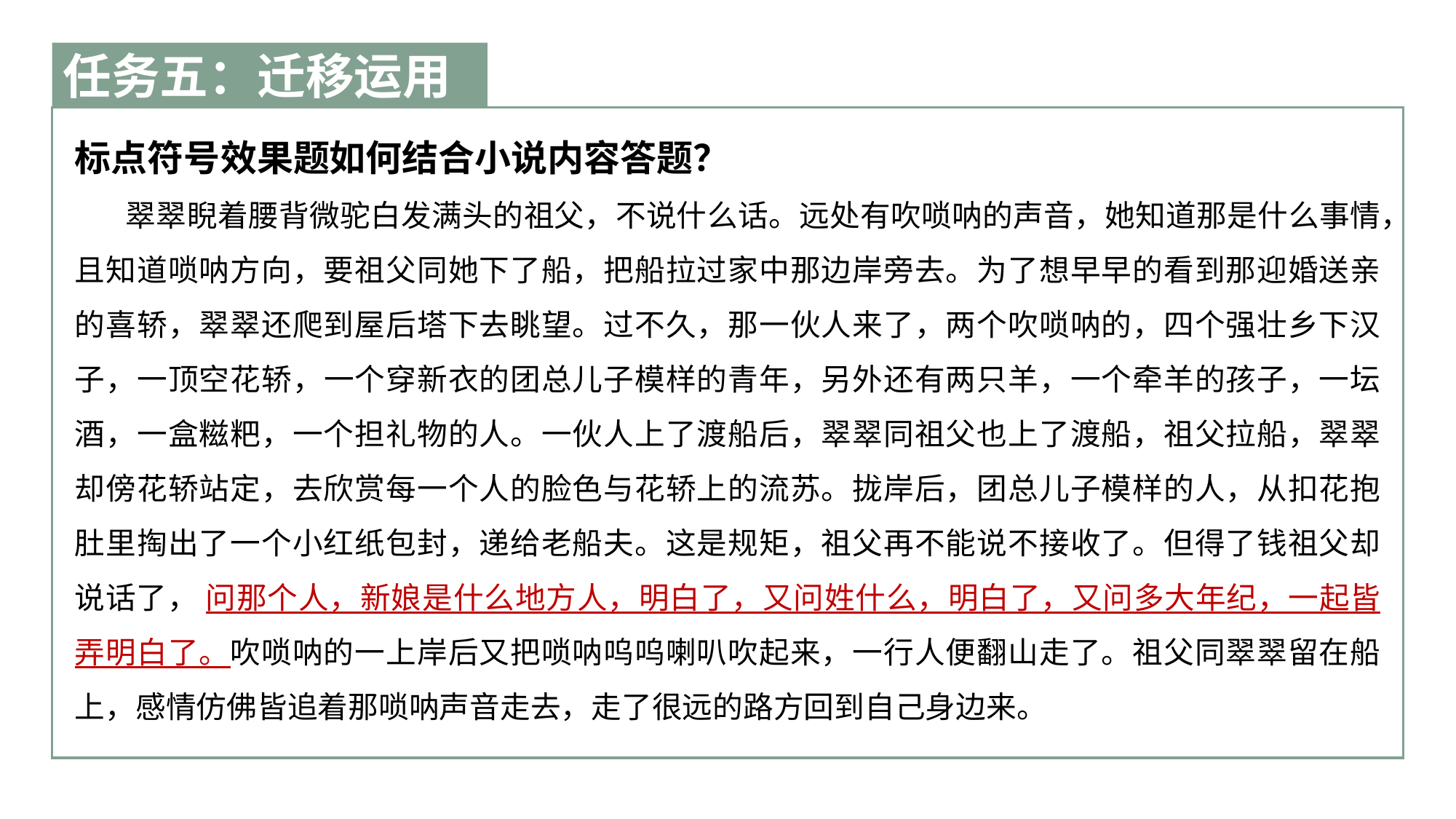

任务五：迁移运用

标点符号效果题如何结合小说内容答题？
 翠翠睨着腰背微驼白发满头的祖父，不说什么话。远处有吹唢呐的声音，她知道那是什么事情，且知道唢呐方向，要祖父同她下了船，把船拉过家中那边岸旁去。为了想早早的看到那迎婚送亲的喜轿，翠翠还爬到屋后塔下去眺望。过不久，那一伙人来了，两个吹唢呐的，四个强壮乡下汉子，一顶空花轿，一个穿新衣的团总儿子模样的青年，另外还有两只羊，一个牵羊的孩子，一坛酒，一盒糍粑，一个担礼物的人。一伙人上了渡船后，翠翠同祖父也上了渡船，祖父拉船，翠翠却傍花轿站定，去欣赏每一个人的脸色与花轿上的流苏。拢岸后，团总儿子模样的人，从扣花抱肚里掏出了一个小红纸包封，递给老船夫。这是规矩，祖父再不能说不接收了。但得了钱祖父却说话了， 问那个人，新娘是什么地方人，明白了，又问姓什么，明白了，又问多大年纪，一起皆弄明白了。吹唢呐的一上岸后又把唢呐呜呜喇叭吹起来，一行人便翻山走了。祖父同翠翠留在船上，感情仿佛皆追着那唢呐声音走去，走了很远的路方回到自己身边来。

点击输入文本信息，简要陈述文本信息，字体大小可调节。点击输入文本信息，简要陈述文本信息，字体大小可调节。
点击输入文本信息，简要陈述文本信息，字体大小可调节。点击输入文本信息，简要陈述文本信息，字体大小可调节。